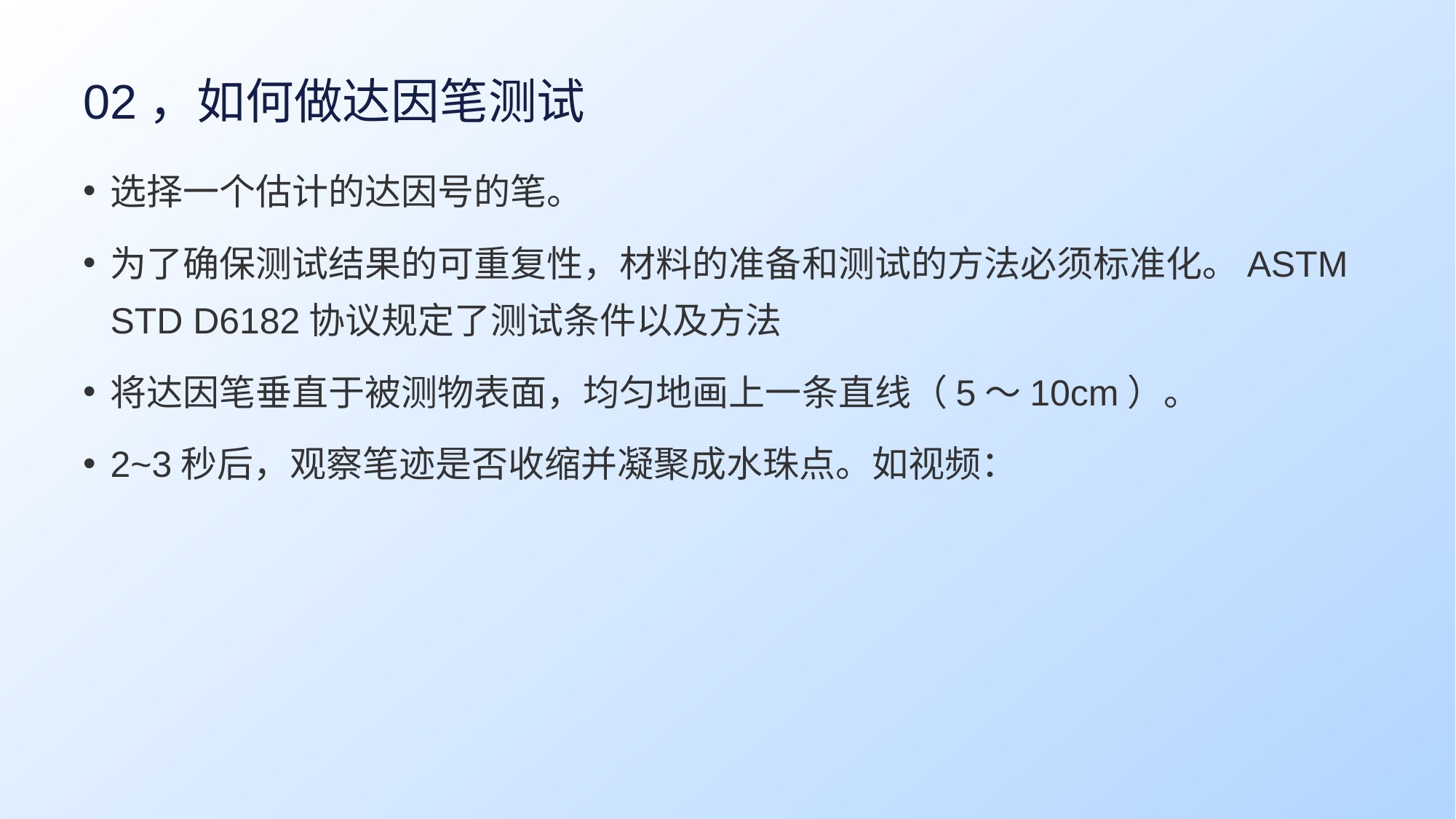

# 02，如何做达因笔测试
选择一个估计的达因号的笔。
为了确保测试结果的可重复性，材料的准备和测试的方法必须标准化。ASTM STD D6182协议规定了测试条件以及方法
将达因笔垂直于被测物表面，均匀地画上一条直线（5～10cm）。
2~3秒后，观察笔迹是否收缩并凝聚成水珠点。如视频：